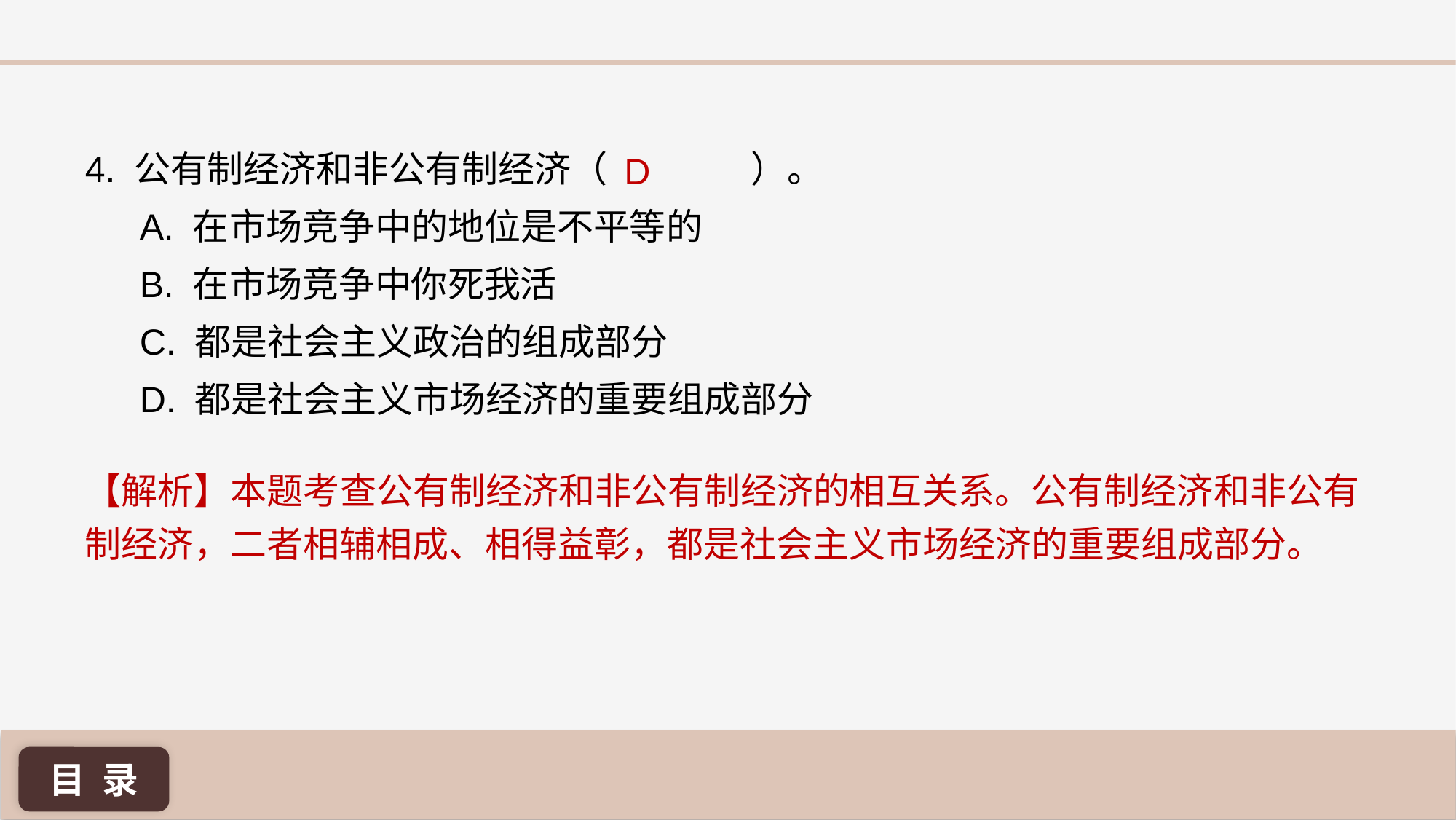

D
4. 公有制经济和非公有制经济（	        ）。
A. 在市场竞争中的地位是不平等的
B. 在市场竞争中你死我活
C. 都是社会主义政治的组成部分
D. 都是社会主义市场经济的重要组成部分
【解析】本题考查公有制经济和非公有制经济的相互关系。公有制经济和非公有制经济，二者相辅相成、相得益彰，都是社会主义市场经济的重要组成部分。